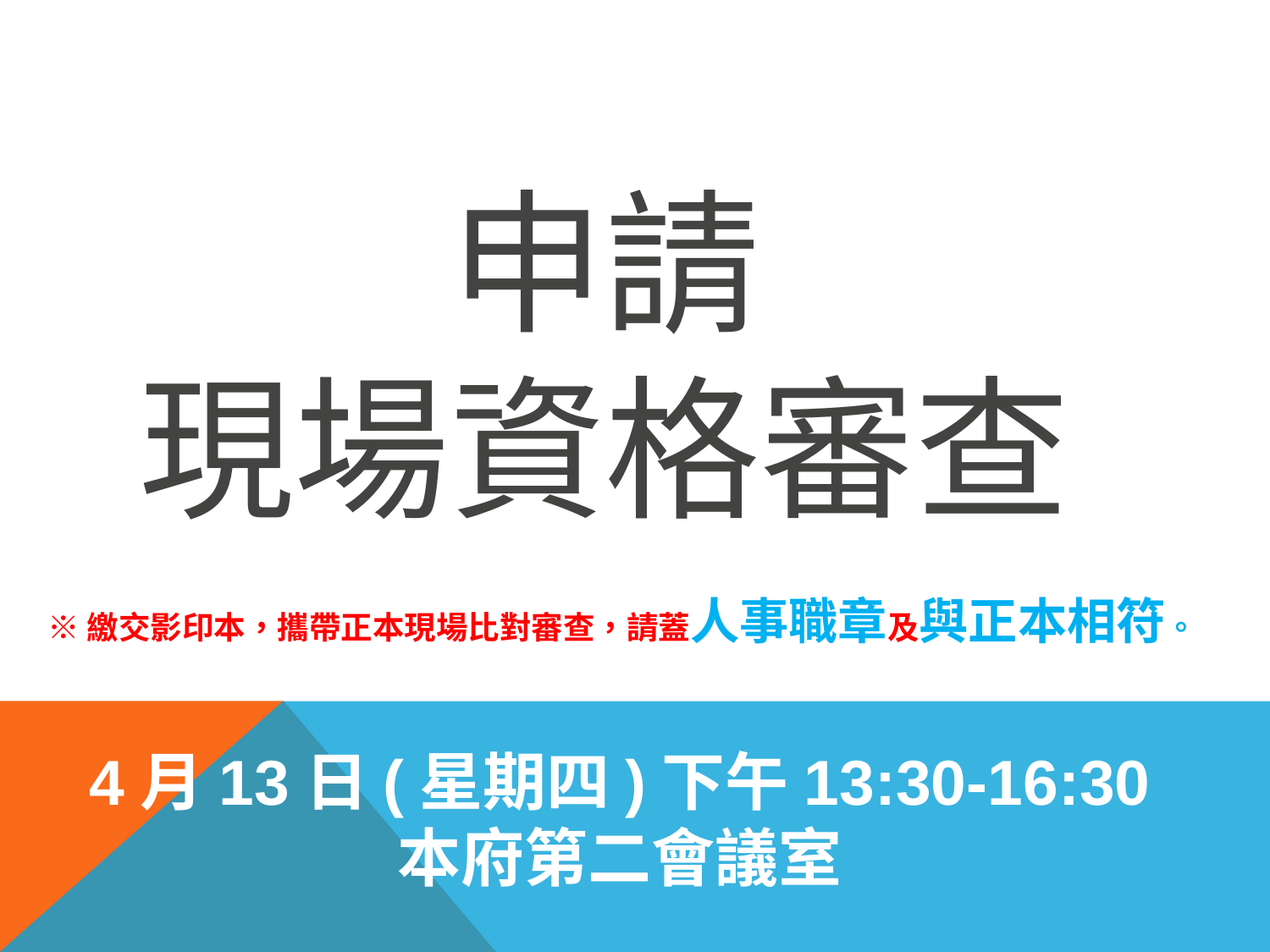

申請
現場資格審查
※繳交影印本，攜帶正本現場比對審查，請蓋人事職章及與正本相符。
4月13日(星期四)下午13:30-16:30
本府第二會議室